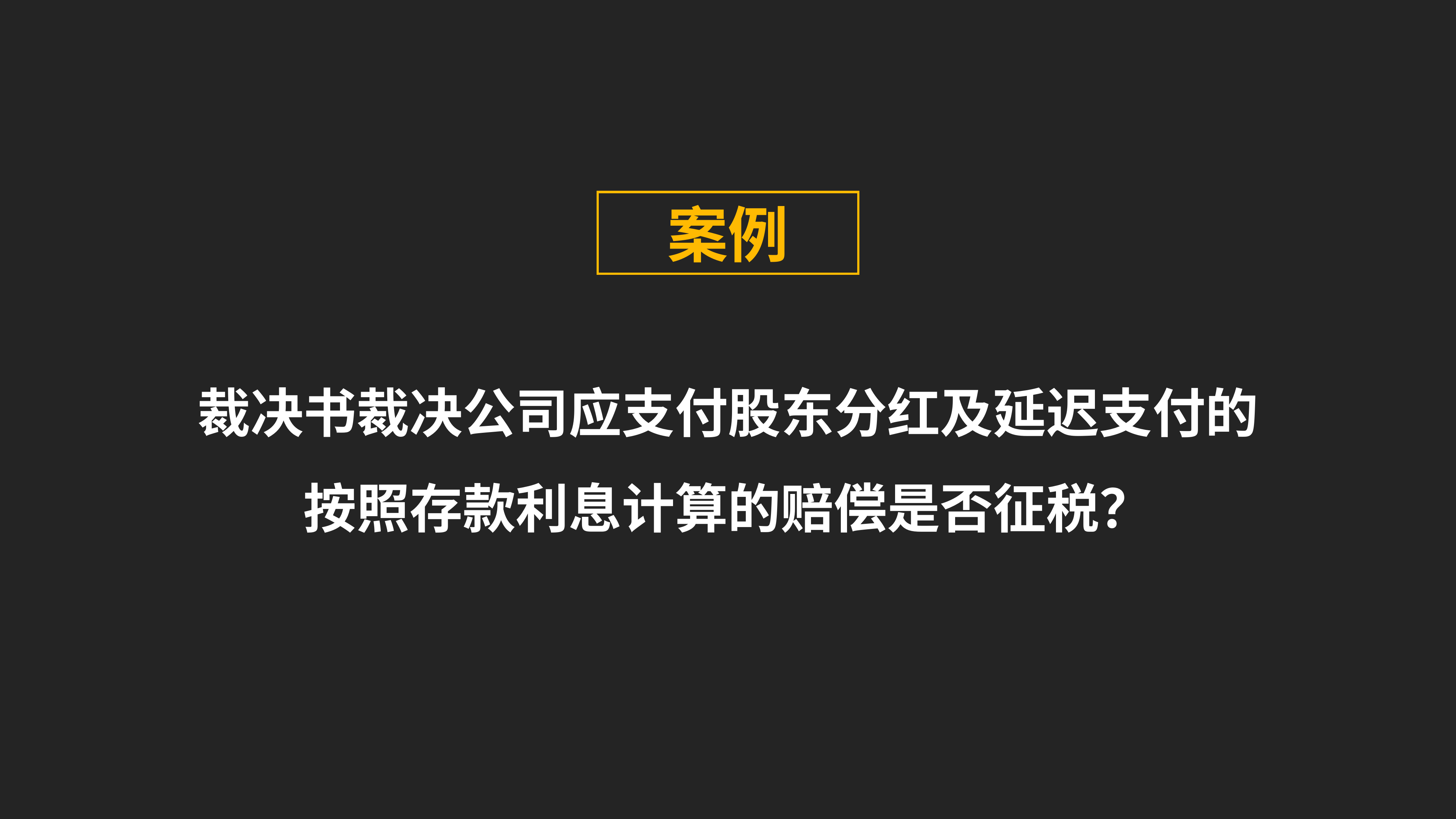

案例

裁决书裁决公司应支付股东分红及延迟支付的按照存款利息计算的赔偿是否征税？